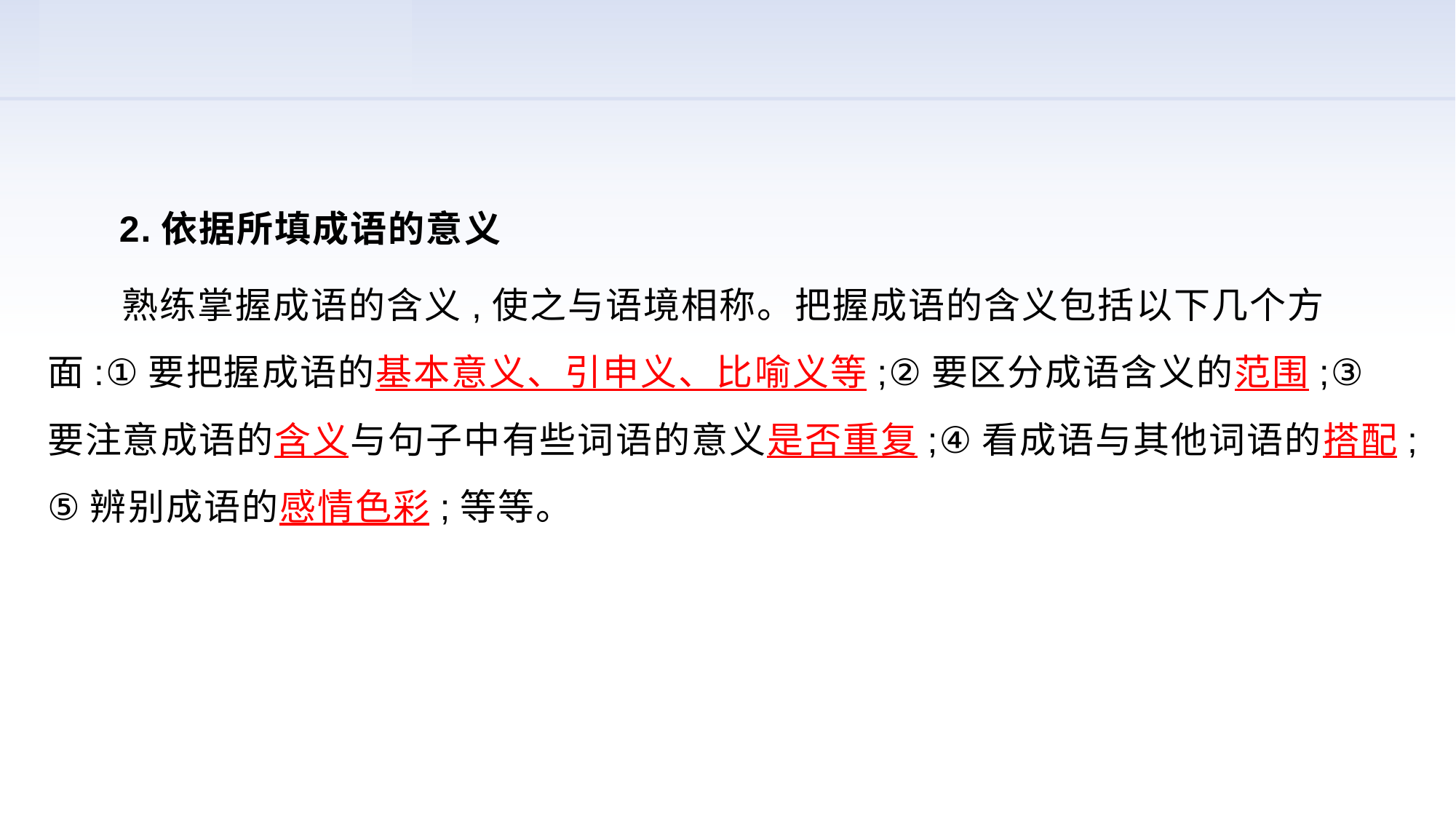

2.依据所填成语的意义
   熟练掌握成语的含义,使之与语境相称。把握成语的含义包括以下几个方面:①要把握成语的基本意义、引申义、比喻义等;②要区分成语含义的范围;③要注意成语的含义与句子中有些词语的意义是否重复;④看成语与其他词语的搭配;⑤辨别成语的感情色彩;等等。